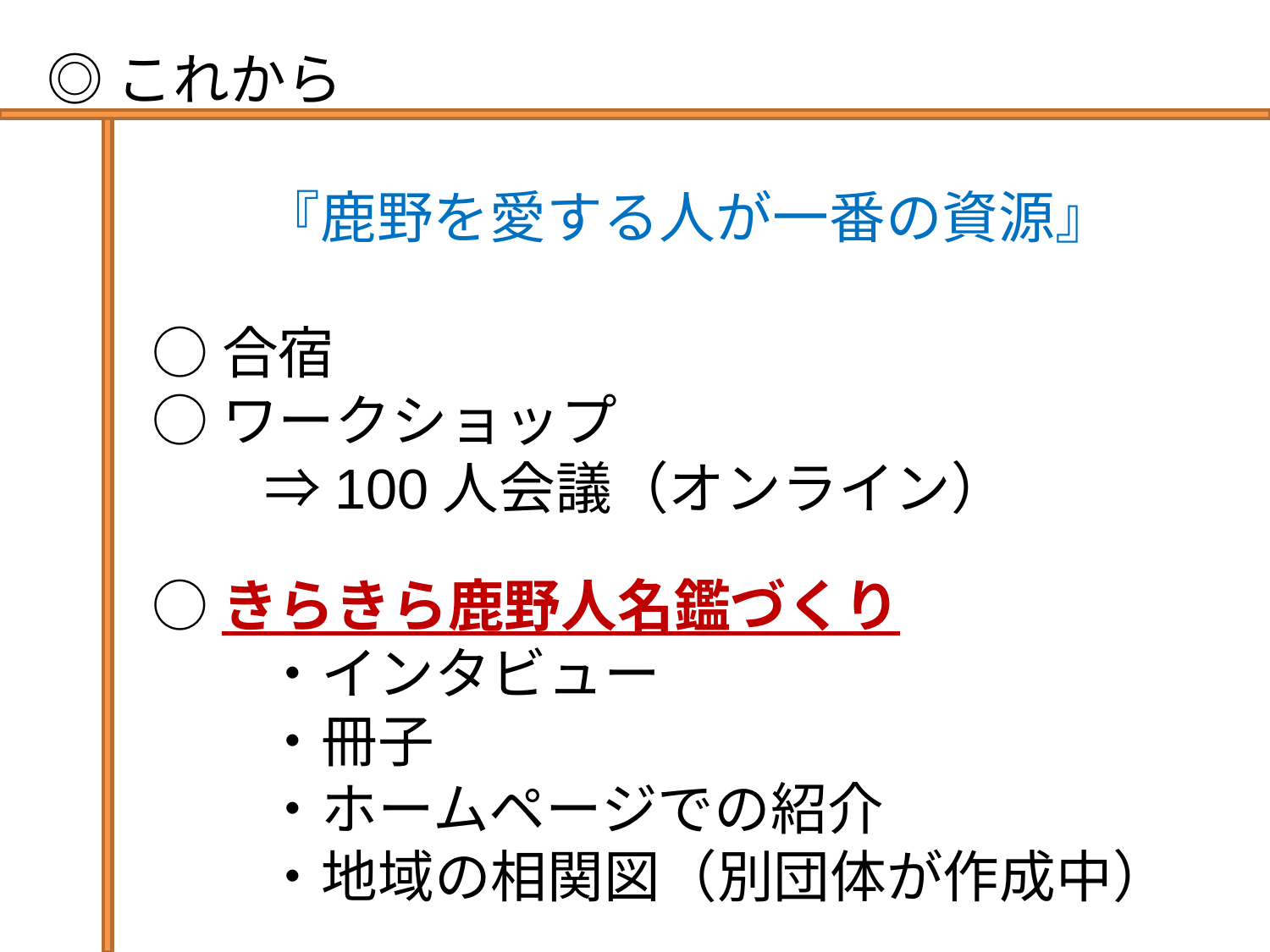

◎これから

『鹿野を愛する人が一番の資源』

○合宿
○ワークショップ
　　⇒100人会議（オンライン）

○きらきら鹿野人名鑑づくり
　　・インタビュー
　　・冊子
　　・ホームページでの紹介
　　・地域の相関図（別団体が作成中）